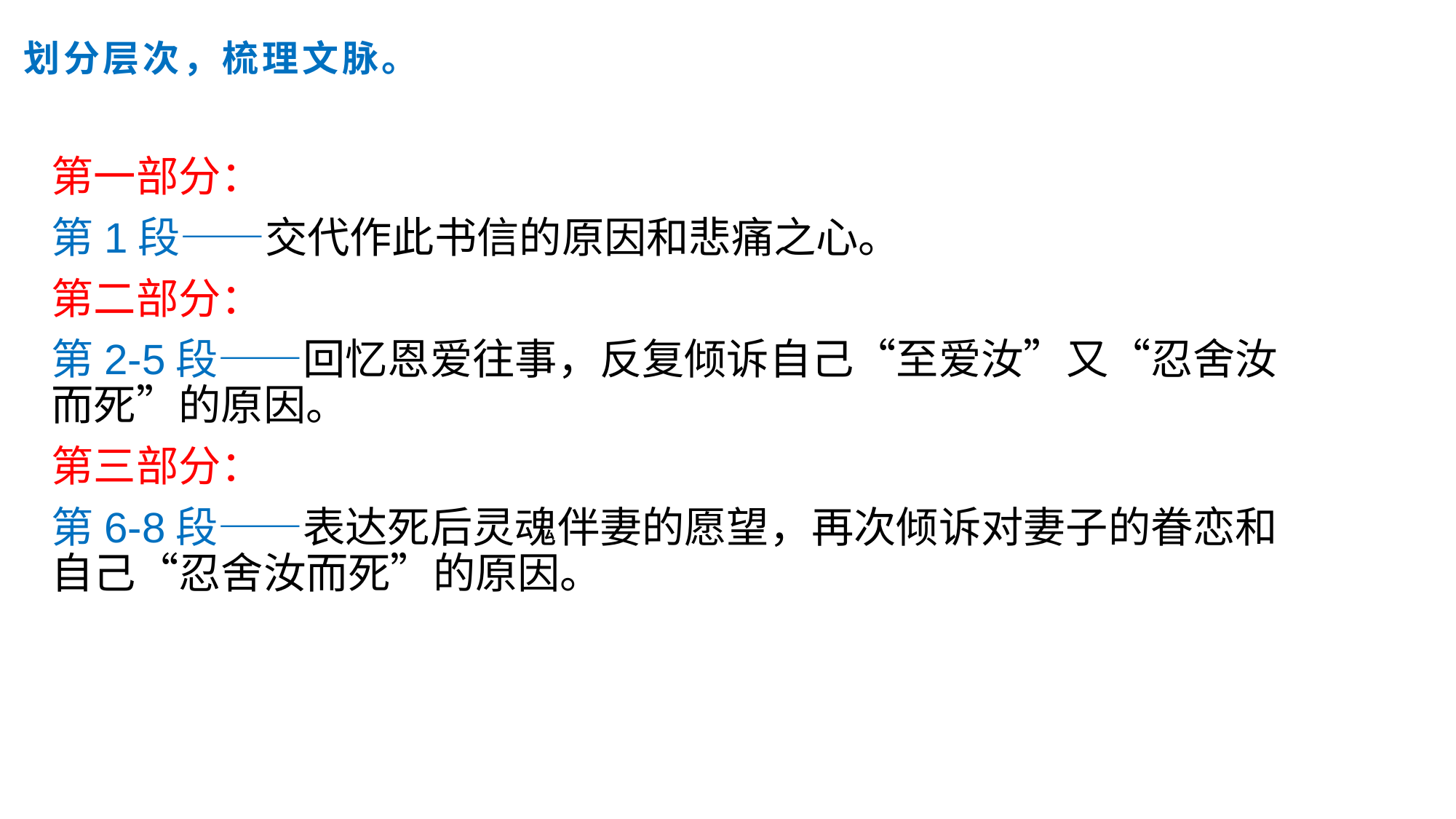

划分层次，梳理文脉。
第一部分：
第1段——交代作此书信的原因和悲痛之心。
第二部分：
第2-5段——回忆恩爱往事，反复倾诉自己“至爱汝”又“忍舍汝而死”的原因。
第三部分：
第6-8段——表达死后灵魂伴妻的愿望，再次倾诉对妻子的眷恋和自己“忍舍汝而死”的原因。